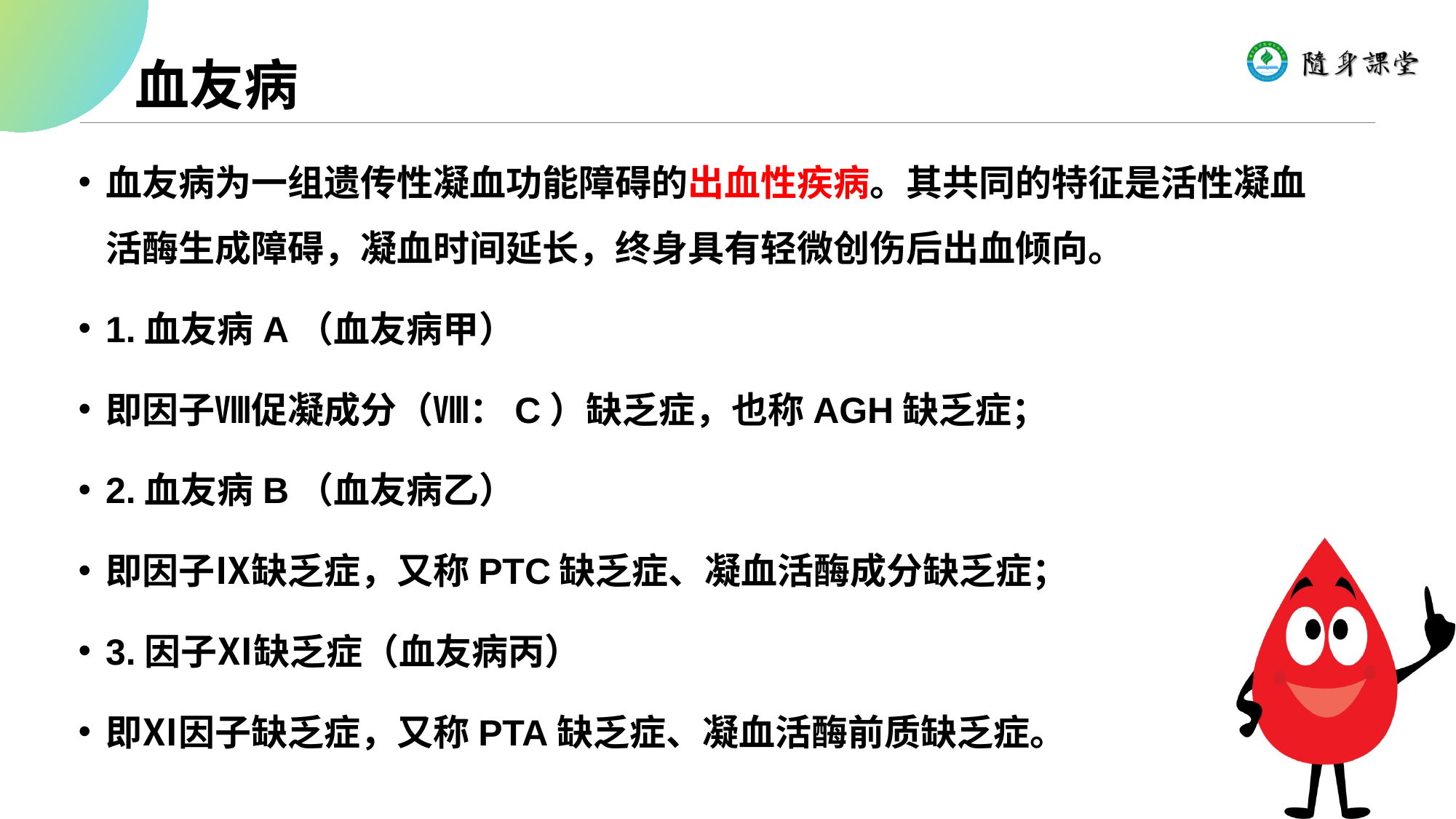

# 血友病
血友病为一组遗传性凝血功能障碍的出血性疾病。其共同的特征是活性凝血活酶生成障碍，凝血时间延长，终身具有轻微创伤后出血倾向。
1.血友病A（血友病甲）
即因子Ⅷ促凝成分（Ⅷ：C）缺乏症，也称AGH缺乏症；
2.血友病B（血友病乙）
即因子Ⅸ缺乏症，又称PTC缺乏症、凝血活酶成分缺乏症；
3.因子Ⅺ缺乏症（血友病丙）
即Ⅺ因子缺乏症，又称PTA缺乏症、凝血活酶前质缺乏症。